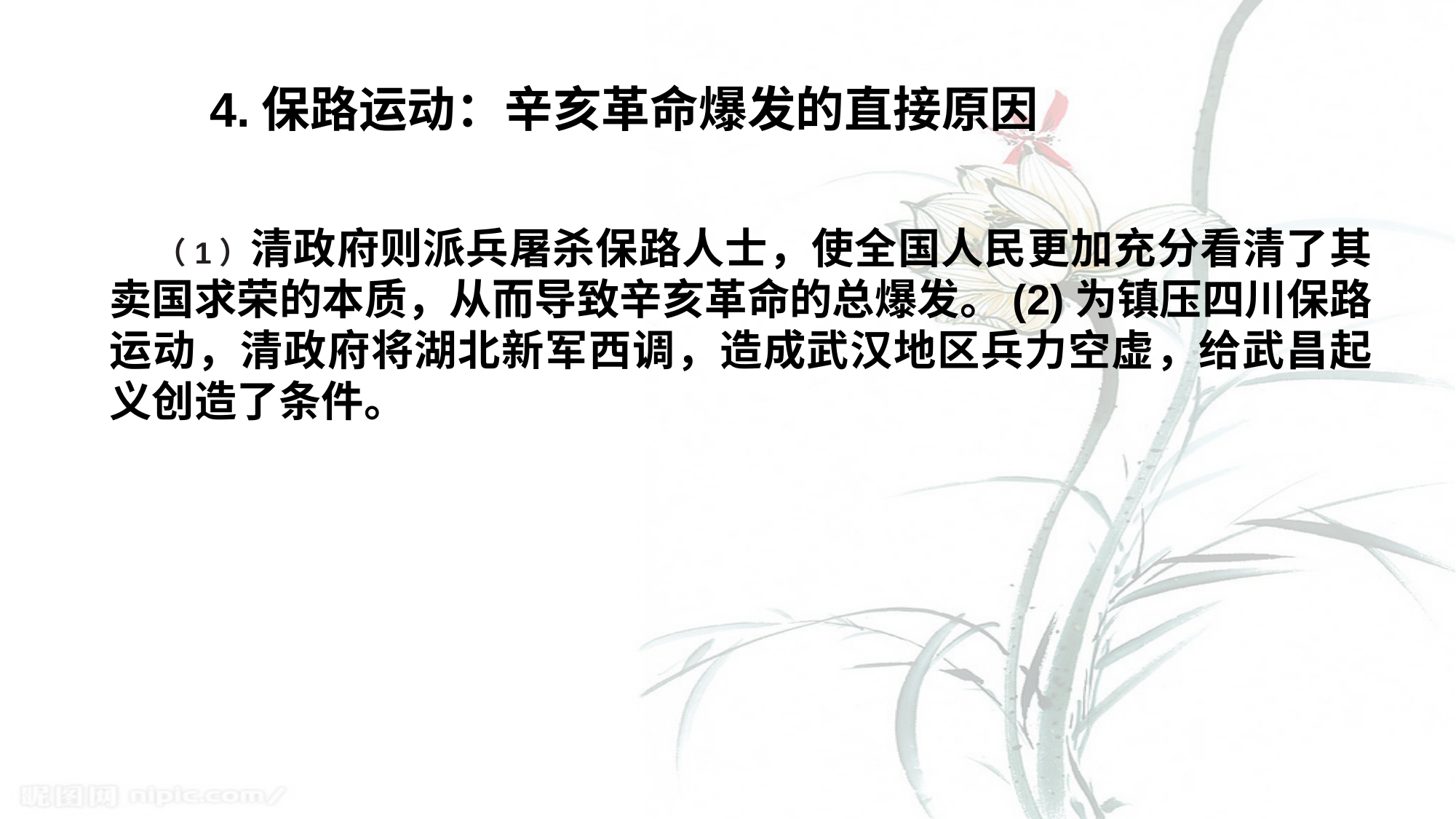

4.保路运动：辛亥革命爆发的直接原因
     （1）清政府则派兵屠杀保路人士，使全国人民更加充分看清了其卖国求荣的本质，从而导致辛亥革命的总爆发。(2)为镇压四川保路运动，清政府将湖北新军西调，造成武汉地区兵力空虚，给武昌起义创造了条件。